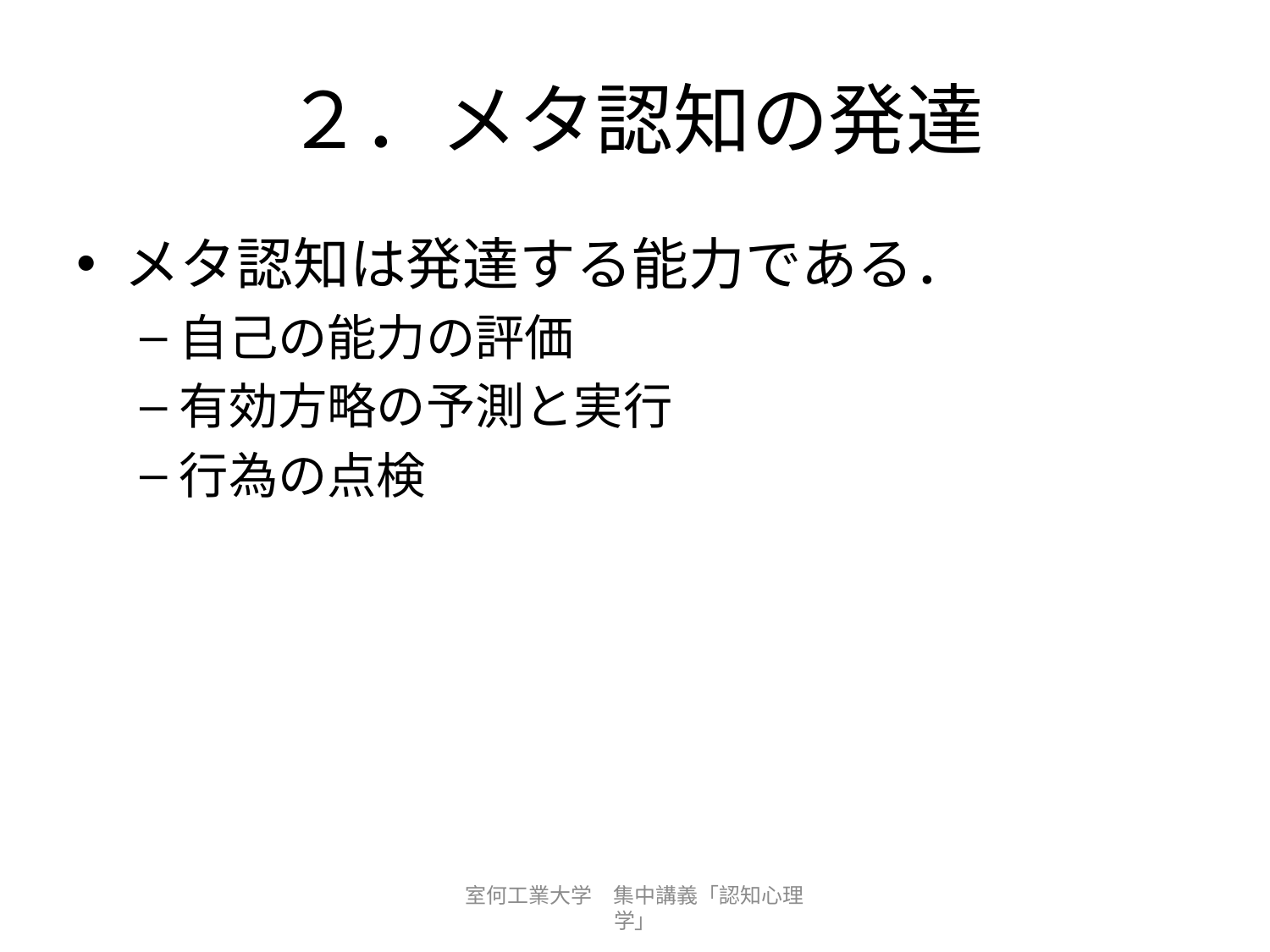

# ２．メタ認知の発達
メタ認知は発達する能力である．
自己の能力の評価
有効方略の予測と実行
行為の点検
室何工業大学　集中講義「認知心理学」